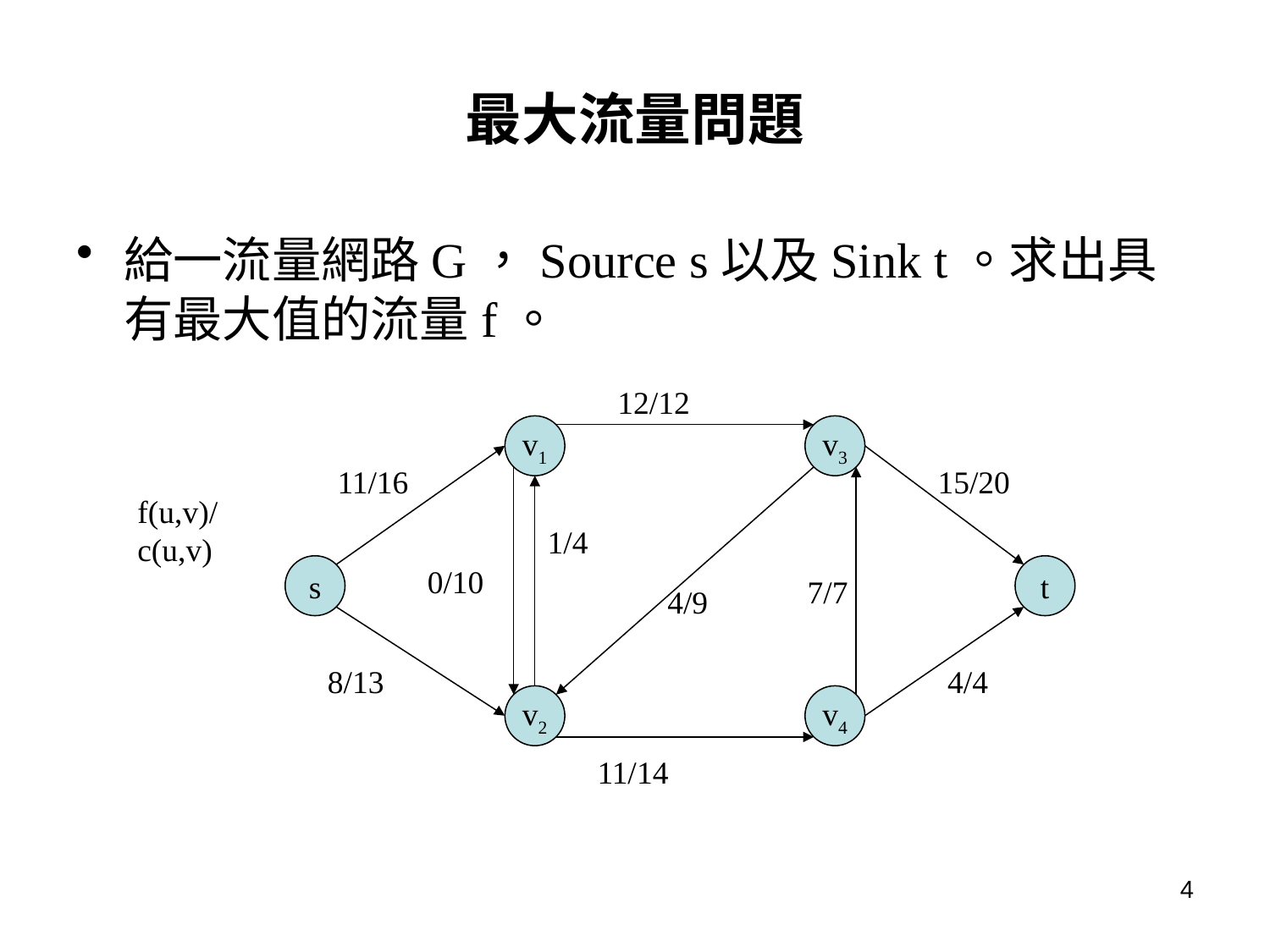

# 最大流量問題
給一流量網路G，Source s以及Sink t。求出具有最大值的流量f。
12/12
v1
v3
11/16
15/20
f(u,v)/c(u,v)
1/4
s
0/10
t
7/7
4/9
8/13
4/4
v2
v4
11/14
4